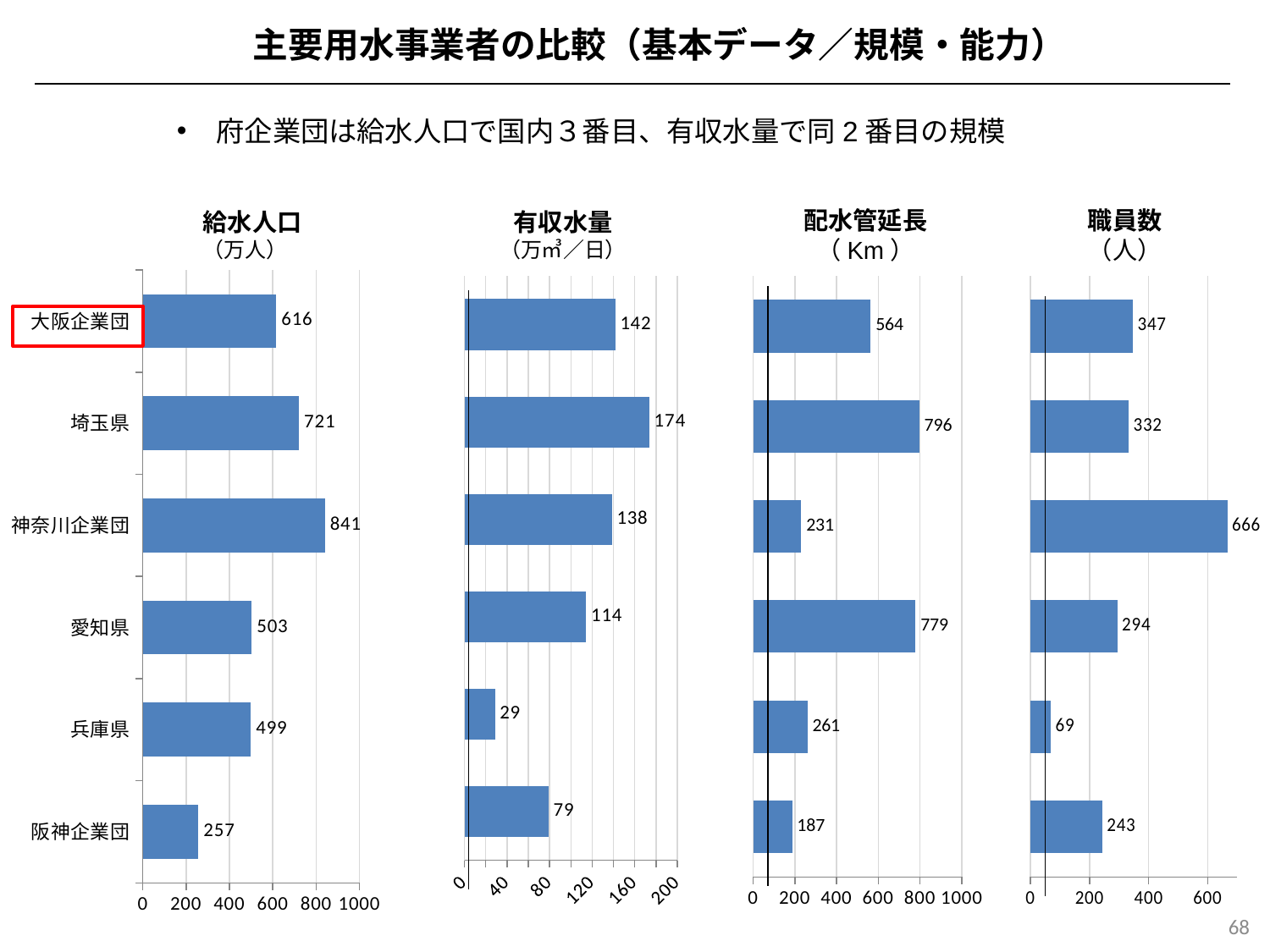

主要用水事業者の比較（基本データ／規模・能力）
府企業団は給水人口で国内３番目、有収水量で同2番目の規模
配水管延長
（Km）
職員数
（人）
給水人口
（万人）
有収水量
（万㎥／日）

### Chart

| Category | 取水能力 |
|---|---|
| 阪神企業団 | 257.0 |
| 兵庫県 | 499.0 |
| 愛知県 | 503.0 |
| 神奈川企業団 | 841.0 |
| 埼玉県 | 721.0 |
| 大阪企業団 | 616.0 |

### Chart

| Category | 有収水量 |
|---|---|
| 阪神企業団 | 79.0 |
| 兵庫県 | 28.7 |
| 愛知県 | 114.3 |
| 神奈川ｌ企業団 | 138.4 |
| 埼玉県 | 173.6 |
| 大阪企業団 | 141.7 |

### Chart

| Category | 取水能力 |
|---|---|
| 阪神企業団 | 186.8 |
| 兵庫県 | 260.71 |
| 愛知県 | 778.5 |
| 神奈川ｌ企業団 | 230.99 |
| 埼玉県 | 796.12 |
| 大阪企業団 | 563.63 |

### Chart

| Category | 職員数 |
|---|---|
| 阪神企業団 | 243.0 |
| 兵庫県 | 69.0 |
| 愛知県 | 294.0 |
| 神奈川ｌ企業団 | 666.0 |
| 埼玉県 | 332.0 |
| 大阪企業団 | 347.0 |
68